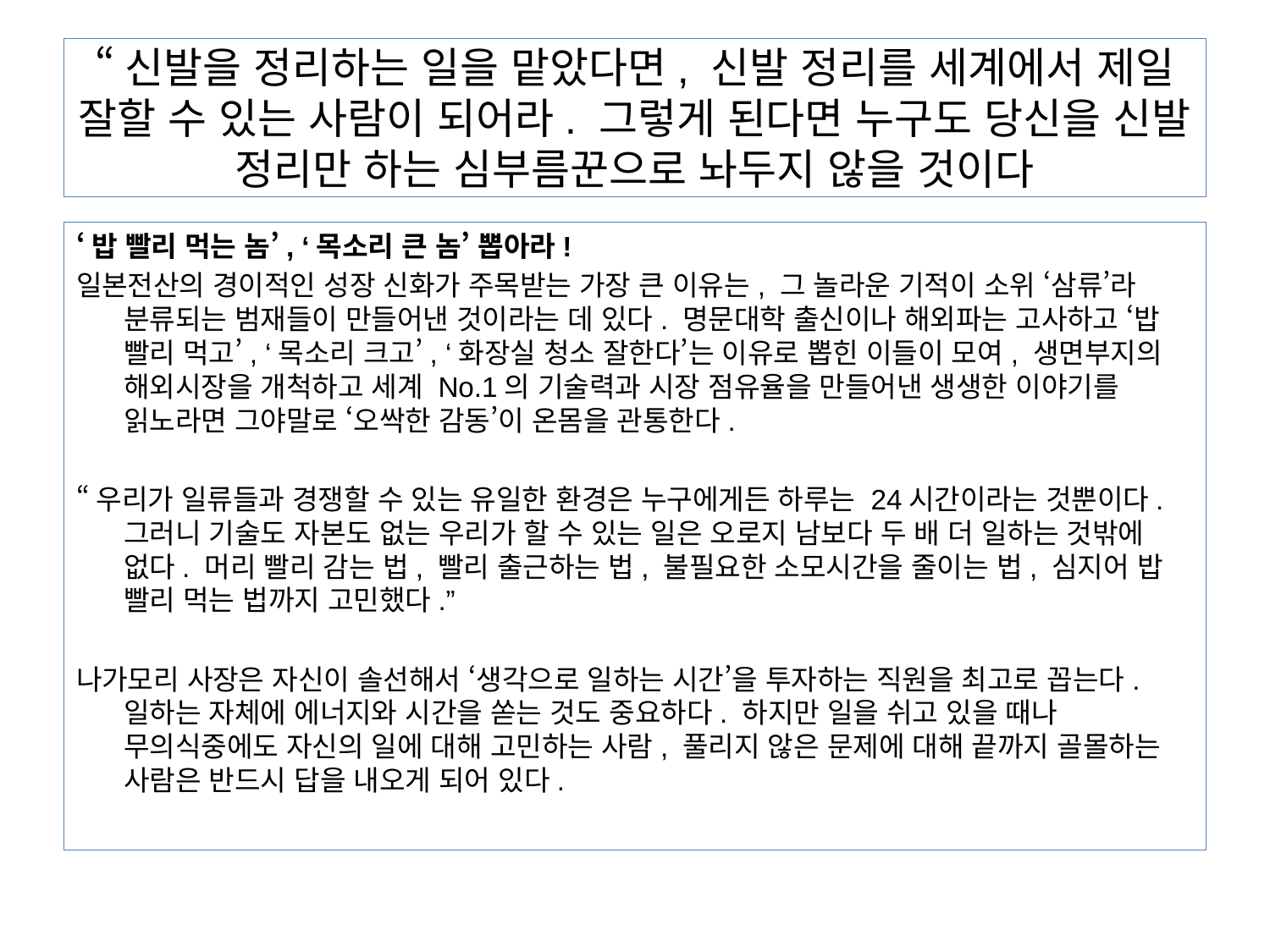

# “신발을 정리하는 일을 맡았다면, 신발 정리를 세계에서 제일 잘할 수 있는 사람이 되어라. 그렇게 된다면 누구도 당신을 신발 정리만 하는 심부름꾼으로 놔두지 않을 것이다
‘밥 빨리 먹는 놈’, ‘목소리 큰 놈’ 뽑아라!
일본전산의 경이적인 성장 신화가 주목받는 가장 큰 이유는, 그 놀라운 기적이 소위 ‘삼류’라 분류되는 범재들이 만들어낸 것이라는 데 있다. 명문대학 출신이나 해외파는 고사하고 ‘밥 빨리 먹고’, ‘목소리 크고’, ‘화장실 청소 잘한다’는 이유로 뽑힌 이들이 모여, 생면부지의 해외시장을 개척하고 세계 No.1의 기술력과 시장 점유율을 만들어낸 생생한 이야기를 읽노라면 그야말로 ‘오싹한 감동’이 온몸을 관통한다.

“우리가 일류들과 경쟁할 수 있는 유일한 환경은 누구에게든 하루는 24시간이라는 것뿐이다. 그러니 기술도 자본도 없는 우리가 할 수 있는 일은 오로지 남보다 두 배 더 일하는 것밖에 없다. 머리 빨리 감는 법, 빨리 출근하는 법, 불필요한 소모시간을 줄이는 법, 심지어 밥 빨리 먹는 법까지 고민했다.”

나가모리 사장은 자신이 솔선해서 ‘생각으로 일하는 시간’을 투자하는 직원을 최고로 꼽는다. 일하는 자체에 에너지와 시간을 쏟는 것도 중요하다. 하지만 일을 쉬고 있을 때나 무의식중에도 자신의 일에 대해 고민하는 사람, 풀리지 않은 문제에 대해 끝까지 골몰하는 사람은 반드시 답을 내오게 되어 있다.